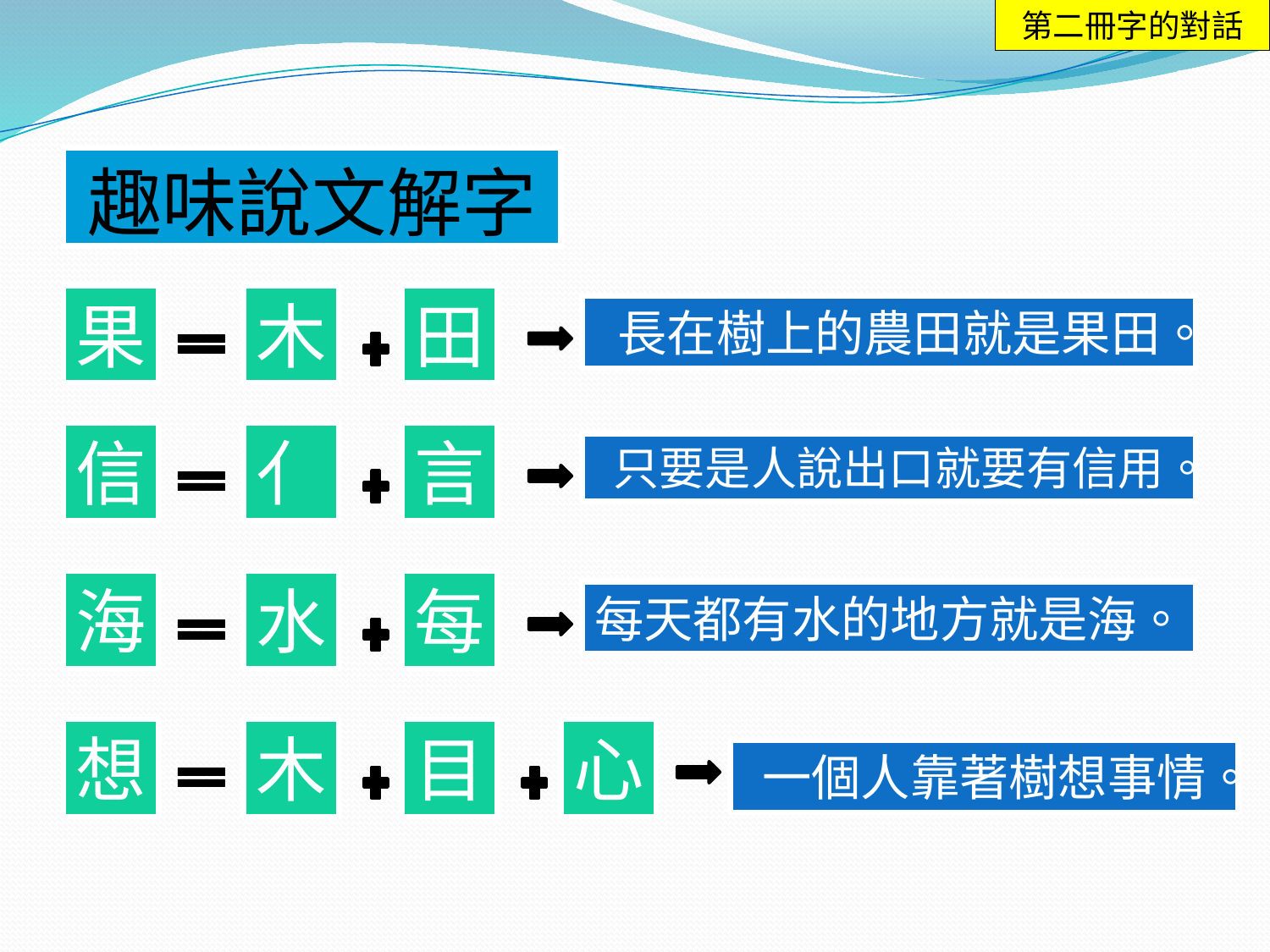

第二冊字的對話
# 趣味說文解字
果
木
田
長在樹上的農田就是果田。

信
亻
言
只要是人說出口就要有信用。

海
水
每
每天都有水的地方就是海。

想
木
目
心
一個人靠著樹想事情。